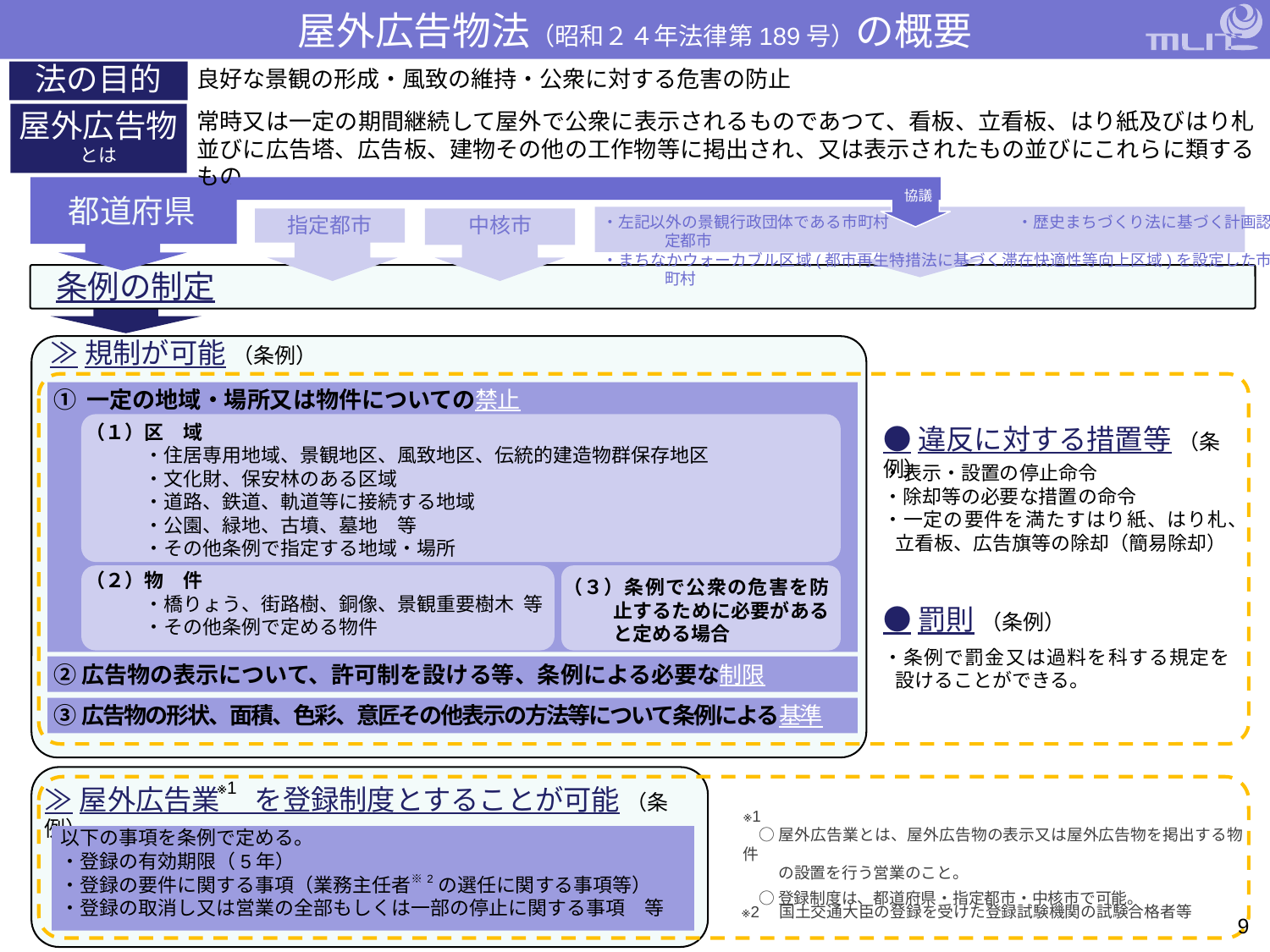

屋外広告物法（昭和２４年法律第189号）の概要

法の目的

良好な景観の形成・風致の維持・公衆に対する危害の防止

常時又は一定の期間継続して屋外で公衆に表示されるものであつて、看板、立看板、はり紙及びはり札並びに広告塔、広告板、建物その他の工作物等に掲出され、又は表示されたもの並びにこれらに類するもの

屋外広告物
とは

協議
都道府県

中核市
指定都市
・左記以外の景観行政団体である市町村　　　　　　　　・歴史まちづくり法に基づく計画認定都市
・まちなかウォーカブル区域(都市再生特措法に基づく滞在快適性等向上区域)を設定した市町村

条例の制定

≫規制が可能 （条例）

① 一定の地域・場所又は物件についての禁止
（１）区　域
　　　・住居専用地域、景観地区、風致地区、伝統的建造物群保存地区
　　　・文化財、保安林のある区域
　　　・道路、鉄道、軌道等に接続する地域
　　　・公園、緑地、古墳、墓地　等
　　　・その他条例で指定する地域・場所

●違反に対する措置等 （条例）

・表示・設置の停止命令
・除却等の必要な措置の命令
・一定の要件を満たすはり紙、はり札、立看板、広告旗等の除却（簡易除却）
（２）物　件
　　　・橋りょう、街路樹、銅像、景観重要樹木  等
　　　・その他条例で定める物件
（３）条例で公衆の危害を防止するために必要があると定める場合

●罰則 （条例）
・条例で罰金又は過料を科する規定を設けることができる。

②広告物の表示について、許可制を設ける等、条例による必要な制限

③広告物の形状、面積、色彩、意匠その他表示の方法等について条例による基準

※1

≫屋外広告業　 を登録制度とすることが可能 （条例）
※1
　○ 屋外広告業とは、屋外広告物の表示又は屋外広告物を掲出する物件
　　 の設置を行う営業のこと。

　○ 登録制度は、都道府県・指定都市・中核市で可能。
以下の事項を条例で定める。
・登録の有効期限（5年）
・登録の要件に関する事項（業務主任者※2の選任に関する事項等）
・登録の取消し又は営業の全部もしくは一部の停止に関する事項　等

※2　国土交通大臣の登録を受けた登録試験機関の試験合格者等
9